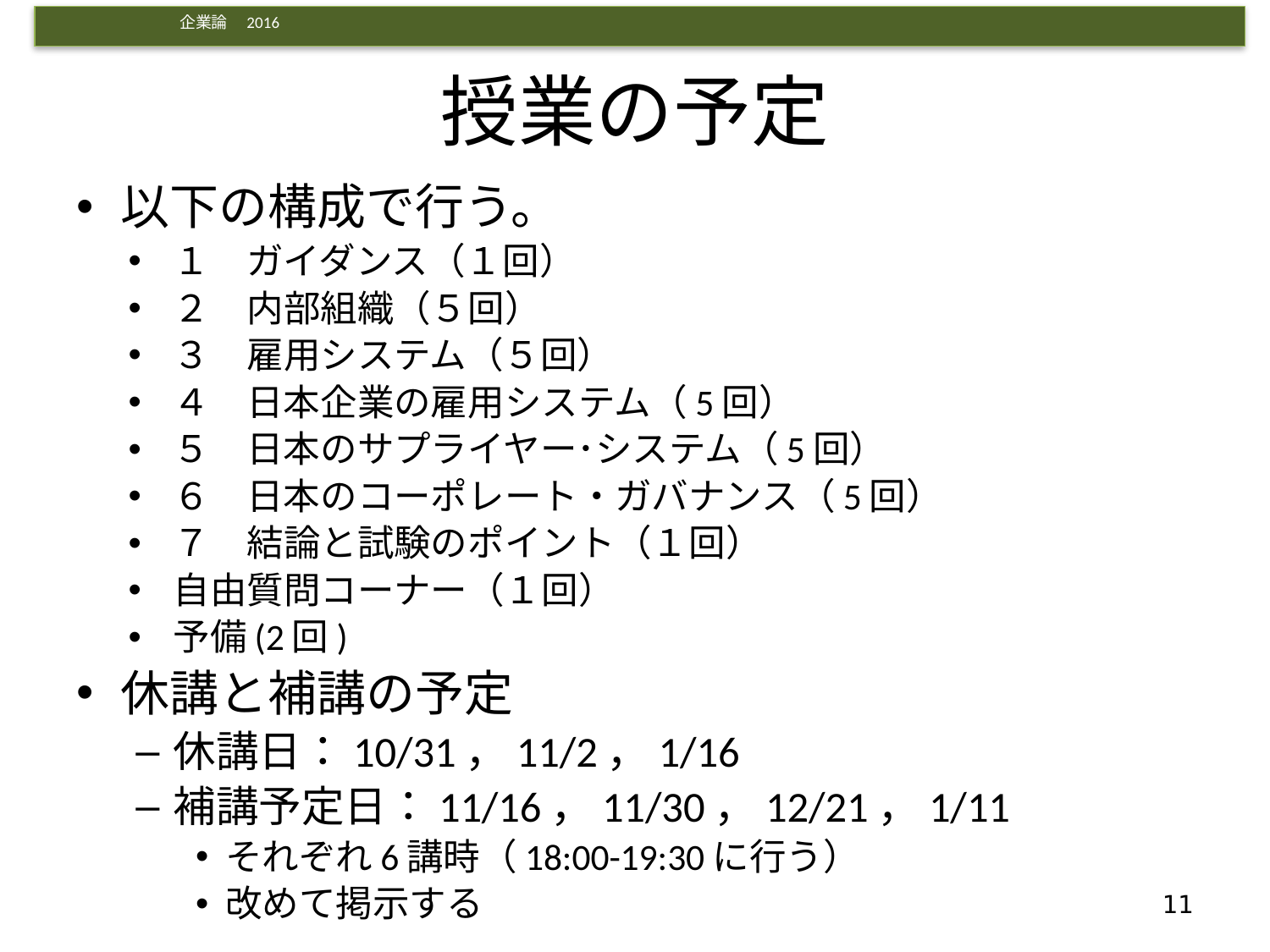

# 授業の予定
以下の構成で行う。
１　ガイダンス（１回）
２　内部組織（５回）
３　雇用システム（５回）
４　日本企業の雇用システム（5回）
５　日本のサプライヤー･システム（5回）
６　日本のコーポレート・ガバナンス（5回）
７　結論と試験のポイント（１回）
自由質問コーナー（１回）
予備(2回)
休講と補講の予定
休講日：10/31，11/2，1/16
補講予定日：11/16，11/30，12/21，1/11
それぞれ6講時（18:00-19:30に行う）
改めて掲示する

11